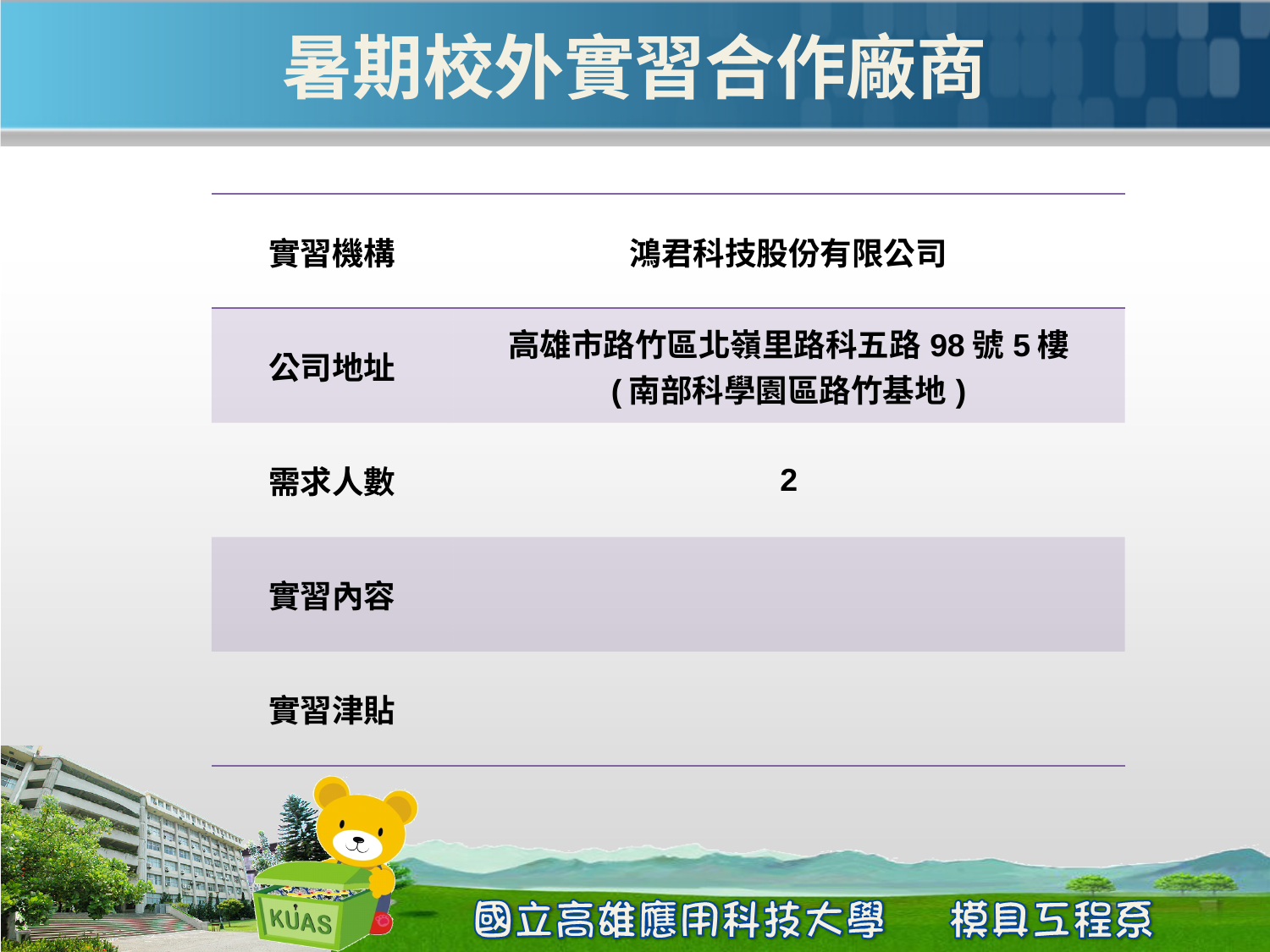

# 暑期校外實習合作廠商
| 實習機構 | 鴻君科技股份有限公司 |
| --- | --- |
| 公司地址 | 高雄市路竹區北嶺里路科五路98號5樓 (南部科學園區路竹基地) |
| 需求人數 | 2 |
| 實習內容 |  |
| 實習津貼 |  |